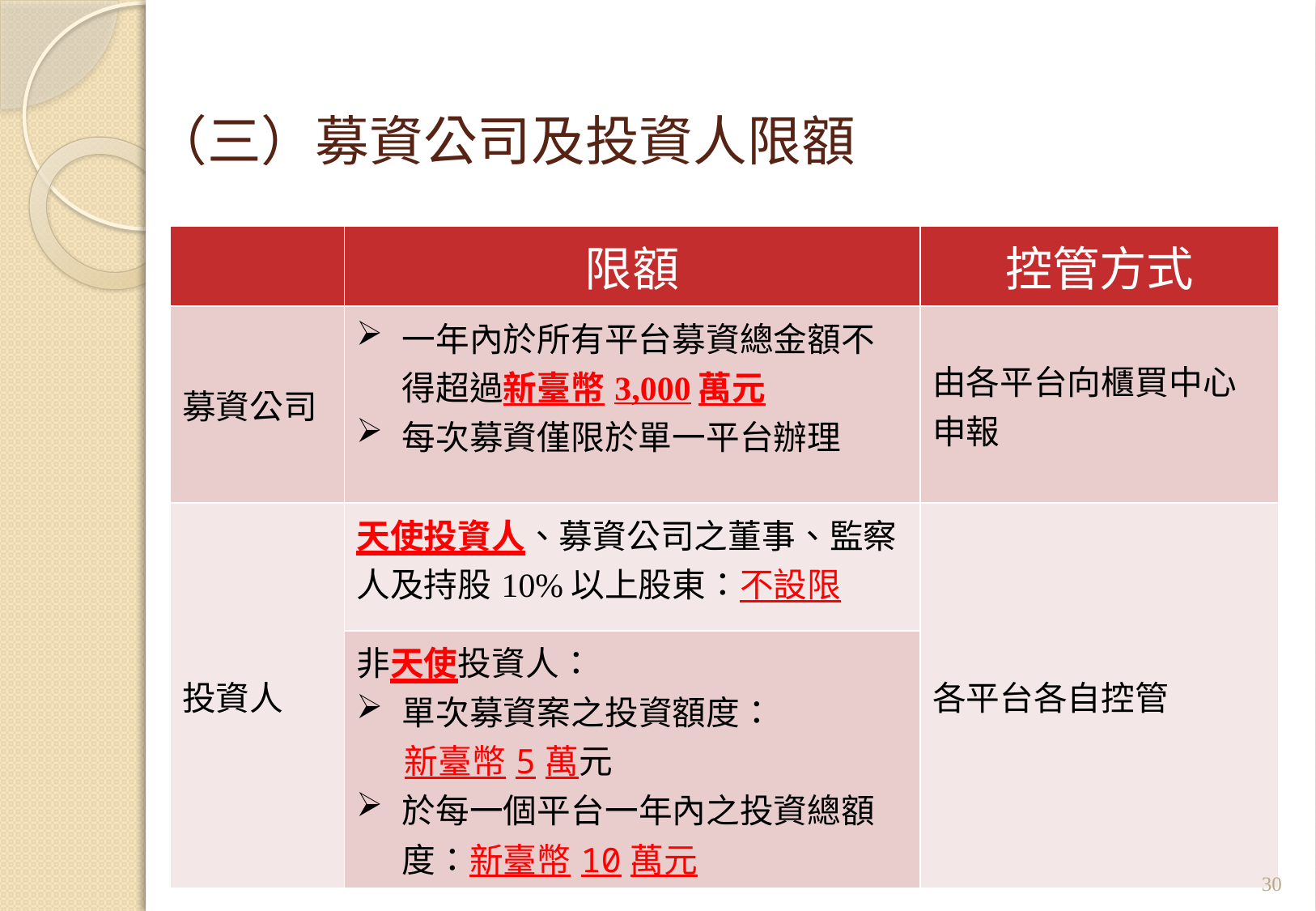

# （三）募資公司及投資人限額
|  | 限額 | 控管方式 |
| --- | --- | --- |
| 募資公司 | 一年內於所有平台募資總金額不得超過新臺幣3,000萬元 每次募資僅限於單一平台辦理 | 由各平台向櫃買中心申報 |
| 投資人 | 天使投資人、募資公司之董事、監察人及持股10%以上股東：不設限 | 各平台各自控管 |
|  | 非天使投資人： 單次募資案之投資額度： 新臺幣5萬元 於每一個平台一年內之投資總額度：新臺幣10萬元 |  |
30